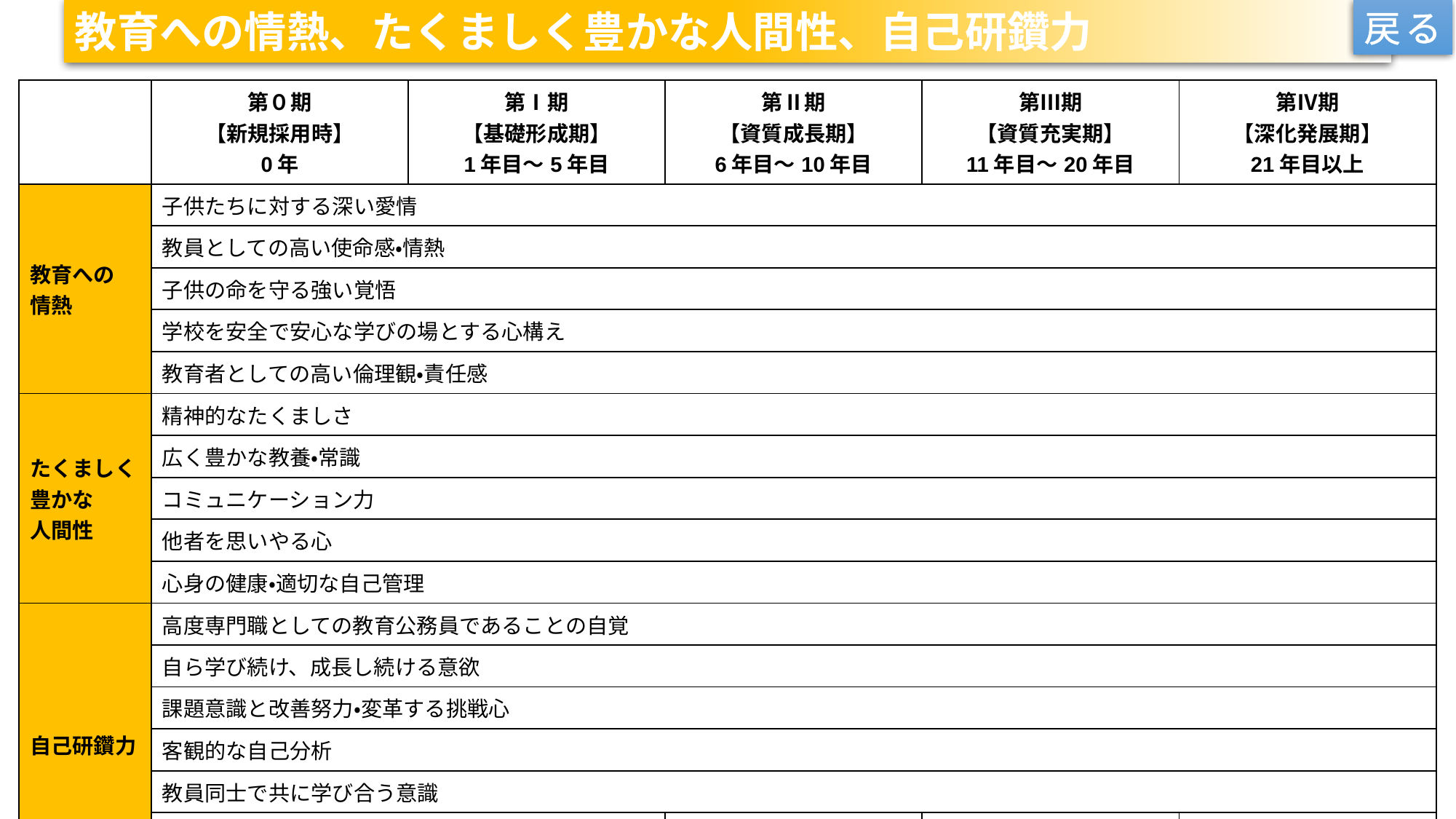

教育への情熱、たくましく豊かな人間性、自己研鑽力
戻る
|  | 第０期 【新規採用時】 0年 | 第Ⅰ期 【基礎形成期】 1年目～5年目 | 第Ⅱ期 【資質成長期】 6年目～10年目 | 第Ⅲ期 【資質充実期】 11年目～20年目 | 第Ⅳ期 【深化発展期】 21年目以上 |
| --- | --- | --- | --- | --- | --- |
| 教育への 情熱 | 子供たちに対する深い愛情 |  |  |  |  |
|  | 教員としての高い使命感・情熱 |  |  |  |  |
|  | 子供の命を守る強い覚悟 |  |  |  |  |
|  | 学校を安全で安心な学びの場とする心構え |  |  |  |  |
|  | 教育者としての高い倫理観・責任感 |  |  |  |  |
| たくましく 豊かな 人間性 | 精神的なたくましさ |  |  |  |  |
|  | 広く豊かな教養・常識 |  |  |  |  |
|  | コミュニケーション力 |  |  |  |  |
|  | 他者を思いやる心 |  |  |  |  |
|  | 心身の健康・適切な自己管理 |  |  |  |  |
| 自己研鑽力 | 高度専門職としての教育公務員であることの自覚 |  |  |  |  |
|  | 自ら学び続け、成長し続ける意欲 |  |  |  |  |
|  | 課題意識と改善努力・変革する挑戦心 |  |  |  |  |
|  | 客観的な自己分析 |  |  |  |  |
|  | 教員同士で共に学び合う意識 |  |  |  |  |
|  |  |  | 同年代・後輩教員の学びの支援・助言 | OJTの支援と若手教員への助言 | OJTの支援と若手・中堅教員への助言・指導 |